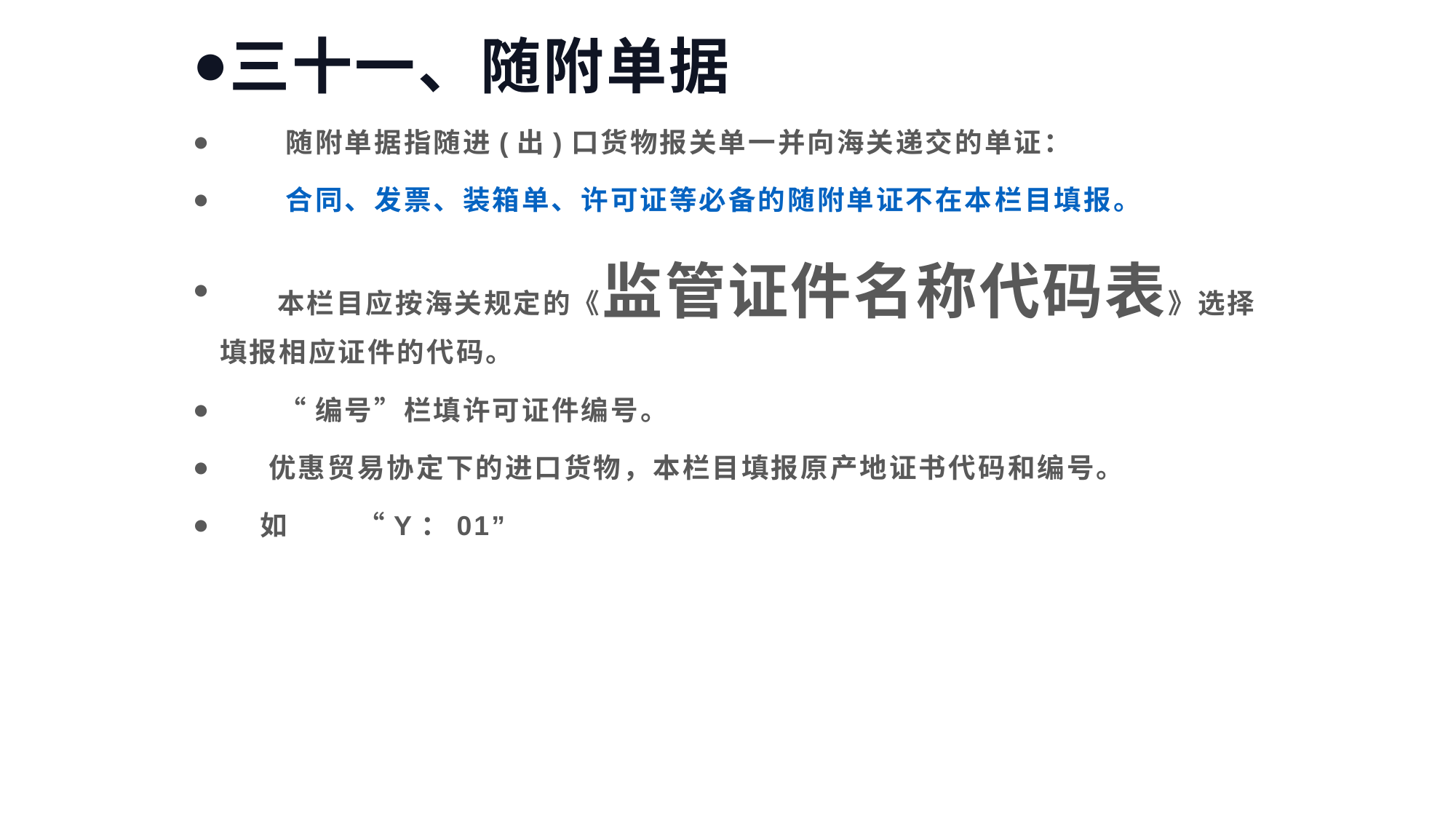

三十一、随附单据
       随附单据指随进(出)口货物报关单一并向海关递交的单证：
       合同、发票、装箱单、许可证等必备的随附单证不在本栏目填报。
      本栏目应按海关规定的《监管证件名称代码表》选择填报相应证件的代码。
       “编号”栏填许可证件编号。
     优惠贸易协定下的进口货物，本栏目填报原产地证书代码和编号。
    如        “Y：01”